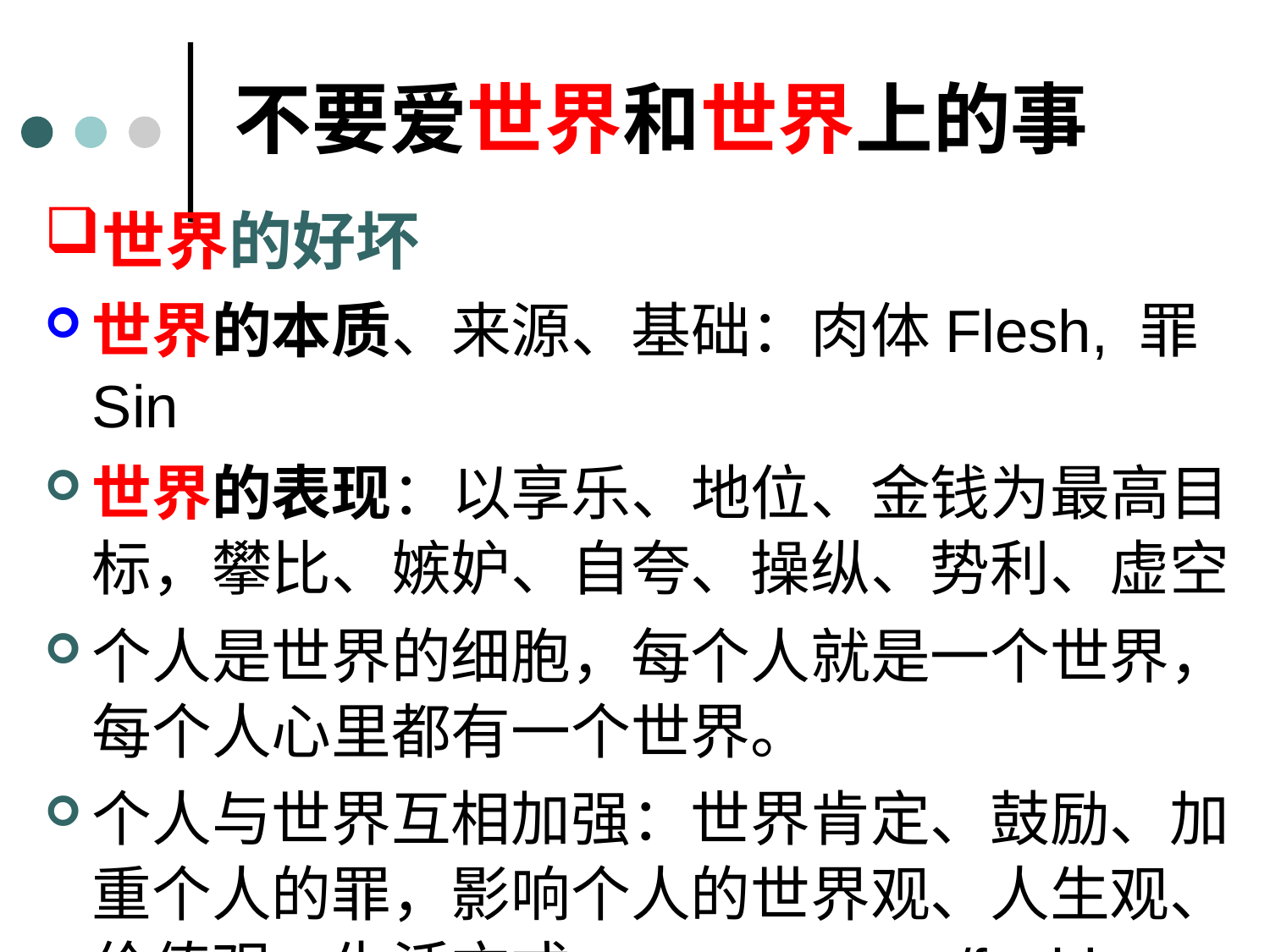

# 不要爱世界和世界上的事
世界的好坏
世界的本质、来源、基础：肉体Flesh, 罪Sin
世界的表现：以享乐、地位、金钱为最高目标，攀比、嫉妒、自夸、操纵、势利、虚空
个人是世界的细胞，每个人就是一个世界，每个人心里都有一个世界。
个人与世界互相加强：世界肯定、鼓励、加重个人的罪，影响个人的世界观、人生观、价值观、生活方式peer pressure/fashion